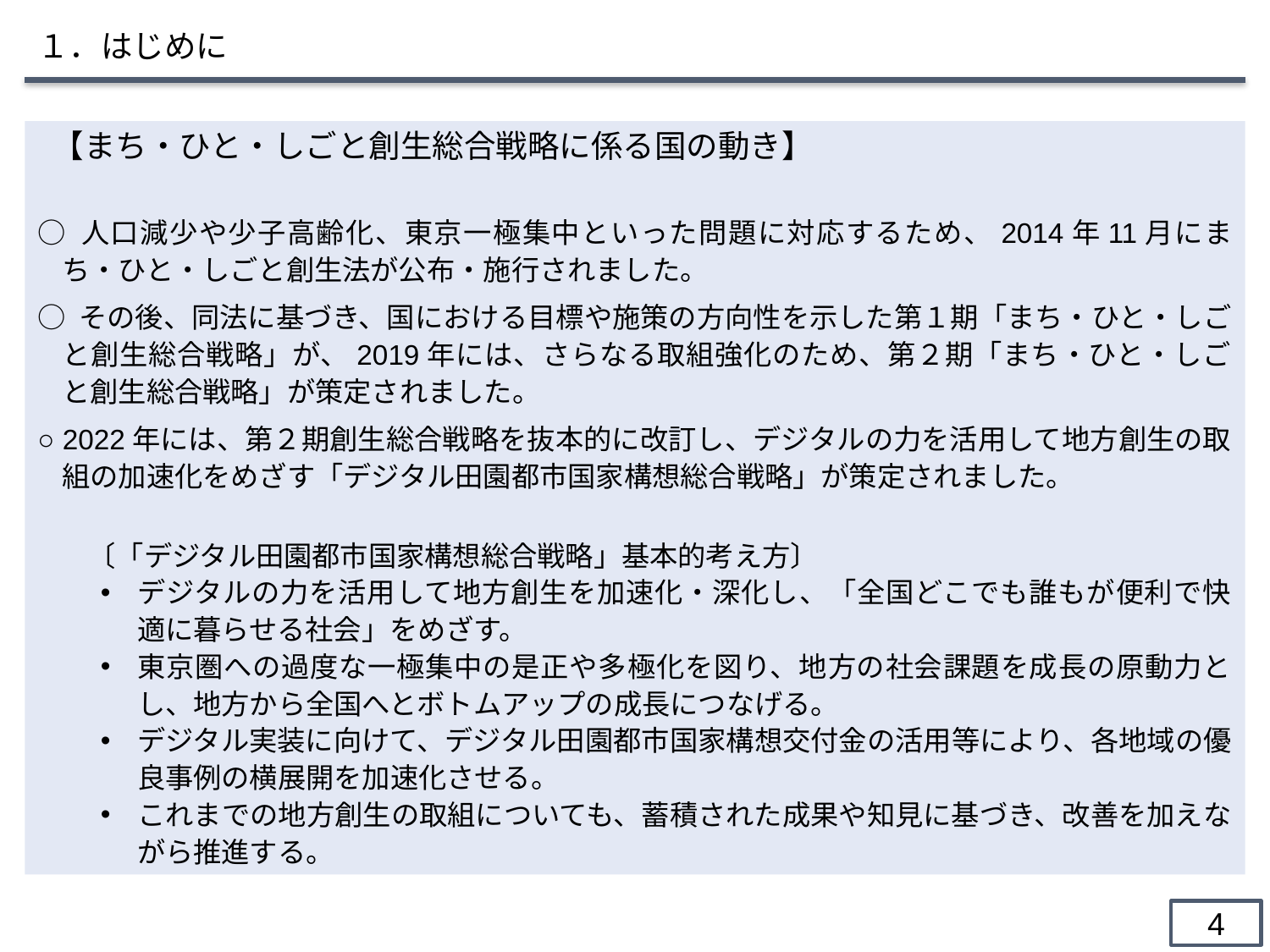

１．はじめに
 【まち・ひと・しごと創生総合戦略に係る国の動き】

○ 人口減少や少子高齢化、東京一極集中といった問題に対応するため、2014年11月にまち・ひと・しごと創生法が公布・施行されました。
○ その後、同法に基づき、国における目標や施策の方向性を示した第１期「まち・ひと・しごと創生総合戦略」が、2019年には、さらなる取組強化のため、第２期「まち・ひと・しごと創生総合戦略」が策定されました。
○ 2022年には、第２期創生総合戦略を抜本的に改訂し、デジタルの力を活用して地方創生の取組の加速化をめざす「デジタル田園都市国家構想総合戦略」が策定されました。

〔「デジタル田園都市国家構想総合戦略」基本的考え方〕
デジタルの力を活用して地方創生を加速化・深化し、「全国どこでも誰もが便利で快適に暮らせる社会」をめざす。
東京圏への過度な一極集中の是正や多極化を図り、地方の社会課題を成長の原動力とし、地方から全国へとボトムアップの成長につなげる。
デジタル実装に向けて、デジタル田園都市国家構想交付金の活用等により、各地域の優良事例の横展開を加速化させる。
これまでの地方創生の取組についても、蓄積された成果や知見に基づき、改善を加えながら推進する。
4